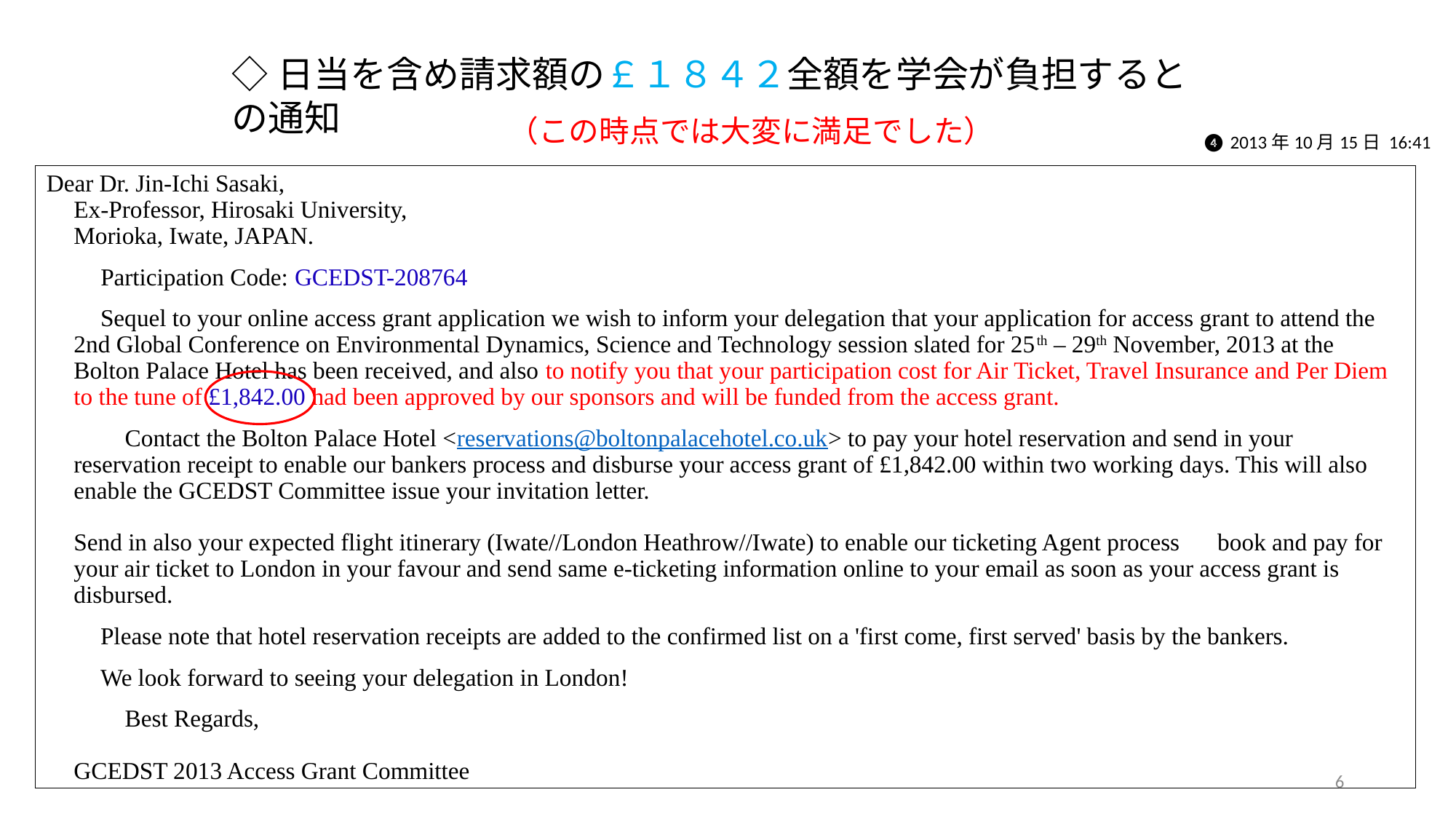

◇日当を含め請求額の￡１８４２全額を学会が負担するとの通知
（この時点では大変に満足でした）
❹ 2013年10月15日 16:41
Dear Dr. Jin-Ichi Sasaki,
Ex-Professor, Hirosaki University,
Morioka, Iwate, JAPAN.
　　Participation Code: GCEDST-208764
         Sequel to your online access grant application we wish to inform your delegation that your application for access grant to attend the 2nd Global Conference on Environmental Dynamics, Science and Technology session slated for 25th – 29th November, 2013 at the Bolton Palace Hotel has been received, and also to notify you that your participation cost for Air Ticket, Travel Insurance and Per Diem to the tune of £1,842.00 had been approved by our sponsors and will be funded from the access grant.
　　　Contact the Bolton Palace Hotel <reservations@boltonpalacehotel.co.uk> to pay your hotel reservation and send in your reservation receipt to enable our bankers process and disburse your access grant of £1,842.00 within two working days. This will also enable the GCEDST Committee issue your invitation letter.
Send in also your expected flight itinerary (Iwate//London Heathrow//Iwate) to enable our ticketing Agent process　book and pay for your air ticket to London in your favour and send same e-ticketing information online to your email as soon as your access grant is disbursed.
         Please note that hotel reservation receipts are added to the confirmed list on a 'first come, first served' basis by the bankers.
         We look forward to seeing your delegation in London!
　　　Best Regards,
GCEDST 2013 Access Grant Committee

6